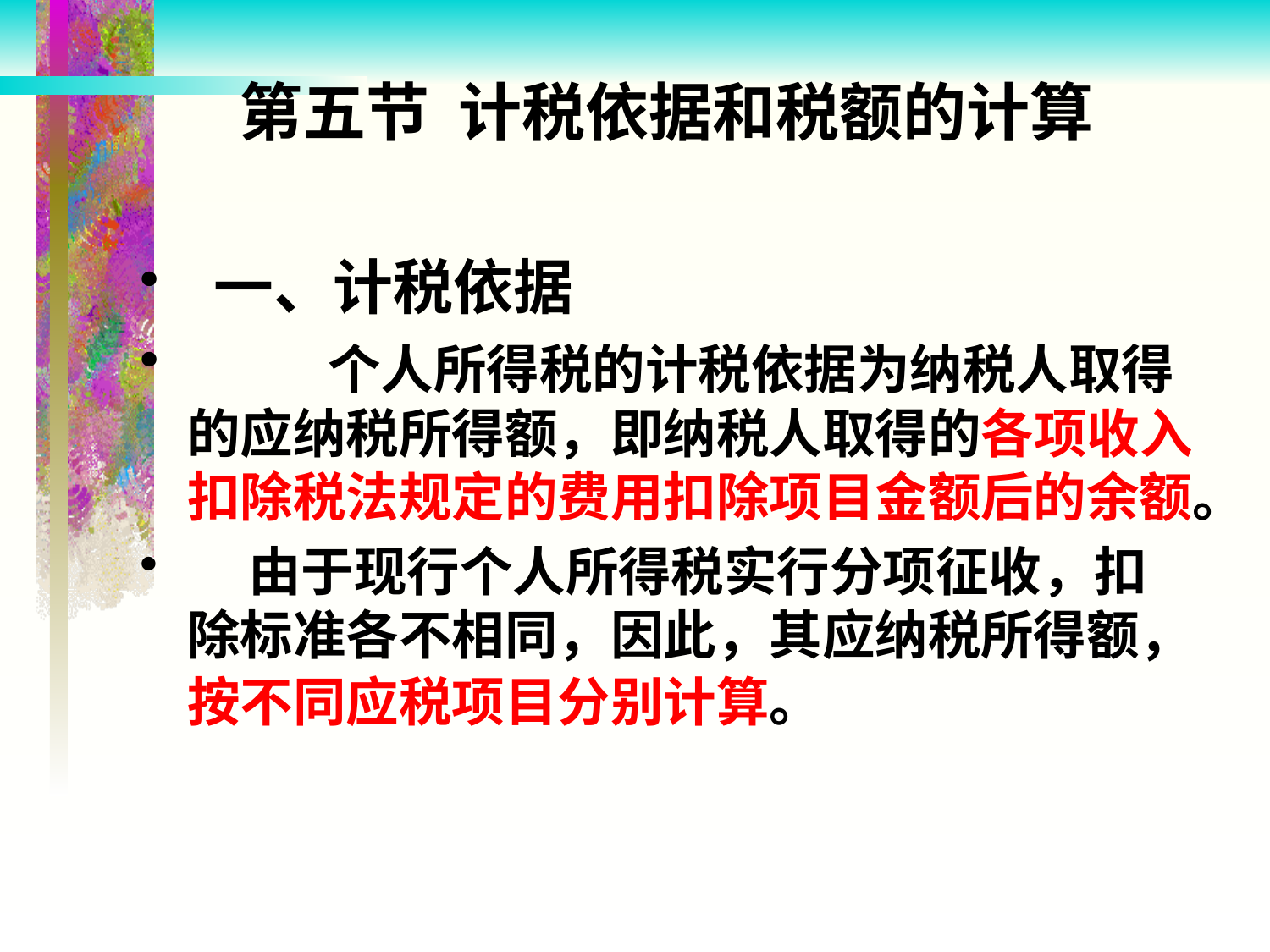

第五节  计税依据和税额的计算

 一、计税依据
          个人所得税的计税依据为纳税人取得的应纳税所得额，即纳税人取得的各项收入扣除税法规定的费用扣除项目金额后的余额。
    由于现行个人所得税实行分项征收，扣除标准各不相同，因此，其应纳税所得额，按不同应税项目分别计算。